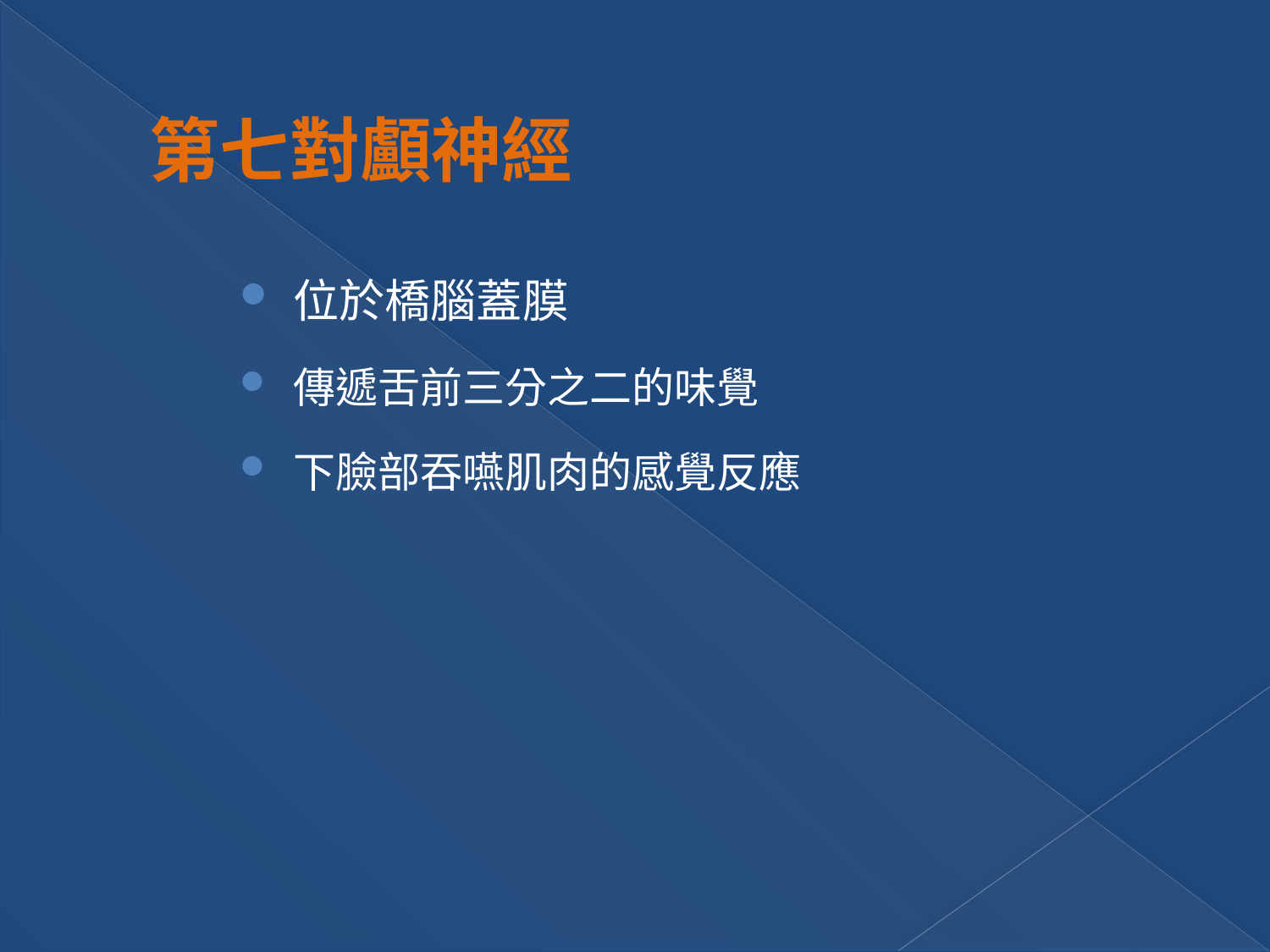

# 第七對顱神經
位於橋腦蓋膜
傳遞舌前三分之二的味覺
下臉部吞嚥肌肉的感覺反應